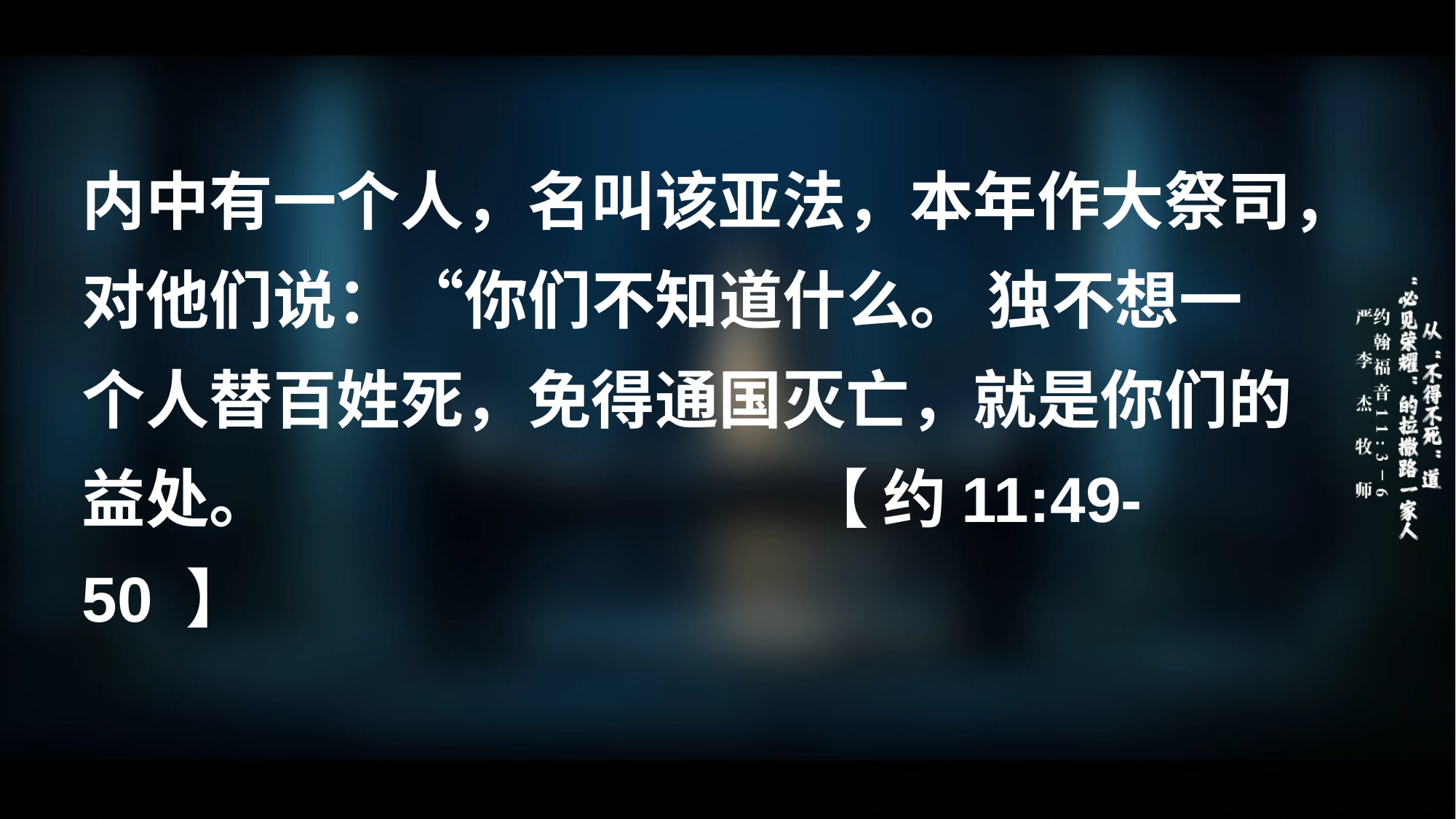

内中有一个人，名叫该亚法，本年作大祭司，对他们说：“你们不知道什么。 独不想一个人替百姓死，免得通国灭亡，就是你们的益处。                                     【 约11:49-50 】